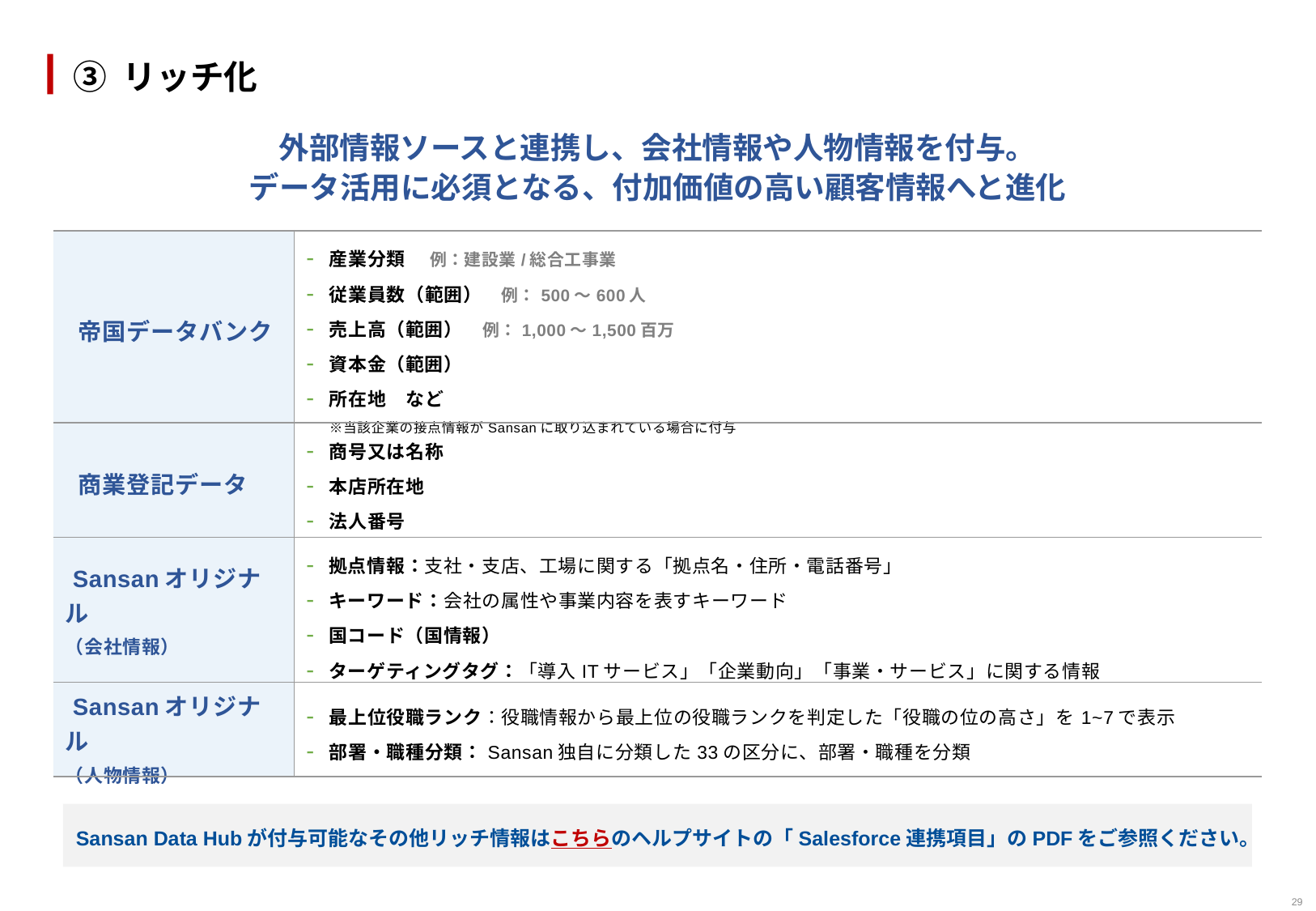

③ リッチ化

外部情報ソースと連携し、会社情報や人物情報を付与。
データ活用に必須となる、付加価値の高い顧客情報へと進化
| 帝国データバンク | 産業分類　 例：建設業/総合工事業 従業員数（範囲）　例：500〜600人 売上高（範囲）　例：1,000～1,500百万 資本金（範囲） 所在地　など ※当該企業の接点情報がSansanに取り込まれている場合に付与 |
| --- | --- |
| 商業登記データ | 商号又は名称 本店所在地 法人番号 |
| Sansanオリジナル （会社情報） | 拠点情報：支社・支店、工場に関する「拠点名・住所・電話番号」　 キーワード：会社の属性や事業内容を表すキーワード 国コード（国情報） ターゲティングタグ：「導入ITサービス」「企業動向」「事業・サービス」に関する情報 |
| Sansanオリジナル （人物情報） | 最上位役職ランク：役職情報から最上位の役職ランクを判定した「役職の位の高さ」を1~7で表示 部署・職種分類：Sansan独自に分類した33の区分に、部署・職種を分類 |

Sansan Data Hubが付与可能なその他リッチ情報はこちらのヘルプサイトの「Salesforce連携項目」のPDFをご参照ください。
29